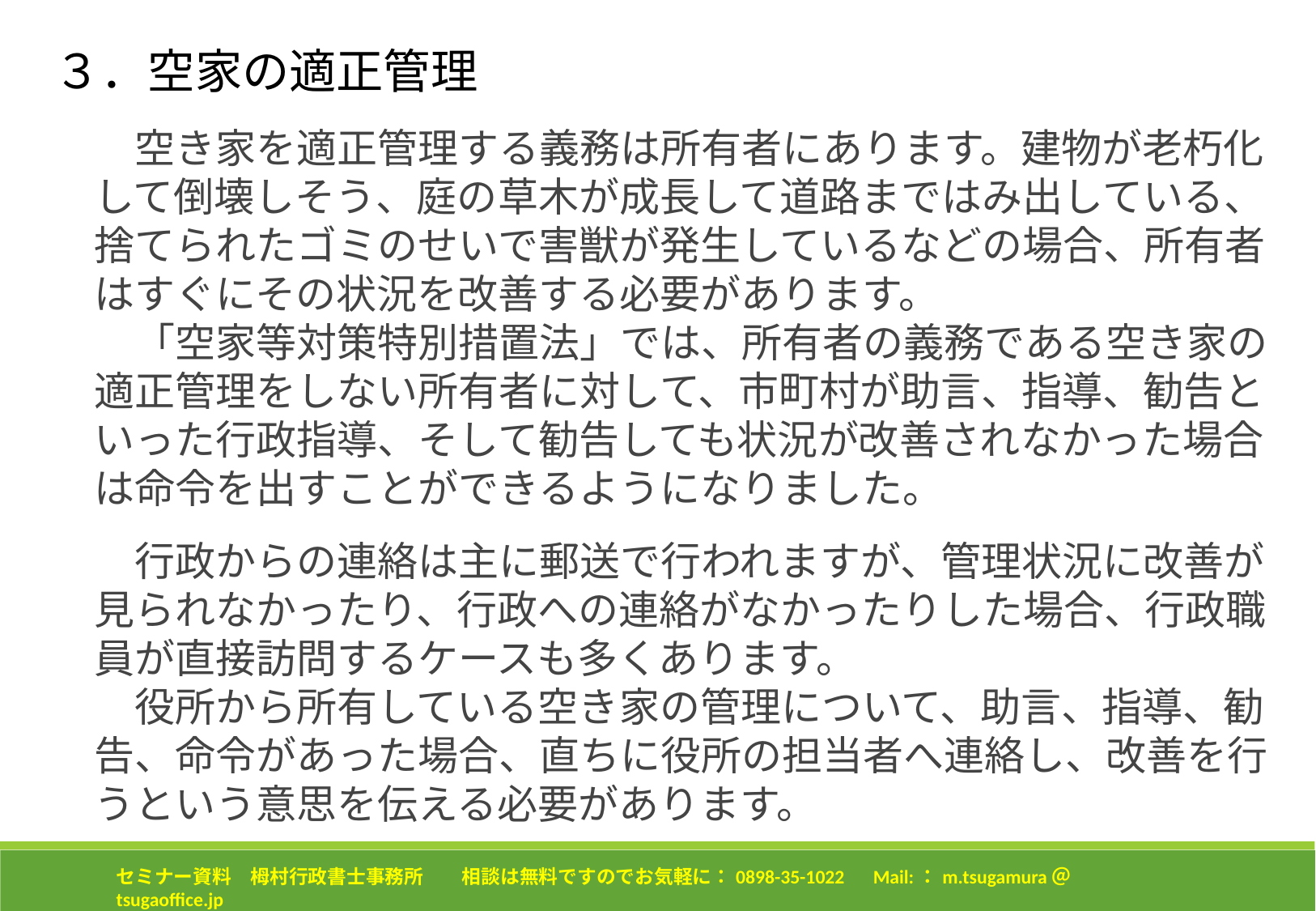

３．空家の適正管理

　　空き家を適正管理する義務は所有者にあります。建物が老朽化
　して倒壊しそう、庭の草木が成長して道路まではみ出している、
　捨てられたゴミのせいで害獣が発生しているなどの場合、所有者
　はすぐにその状況を改善する必要があります。
　　「空家等対策特別措置法」では、所有者の義務である空き家の
　適正管理をしない所有者に対して、市町村が助言、指導、勧告と
　いった行政指導、そして勧告しても状況が改善されなかった場合
　は命令を出すことができるようになりました。

　　行政からの連絡は主に郵送で行われますが、管理状況に改善が
　見られなかったり、行政への連絡がなかったりした場合、行政職
　員が直接訪問するケースも多くあります。
　　役所から所有している空き家の管理について、助言、指導、勧
　告、命令があった場合、直ちに役所の担当者へ連絡し、改善を行
　うという意思を伝える必要があります。
セミナー資料　栂村行政書士事務所　　相談は無料ですのでお気軽に：0898-35-1022　Mail:：m.tsugamura＠tsugaoffice.jp